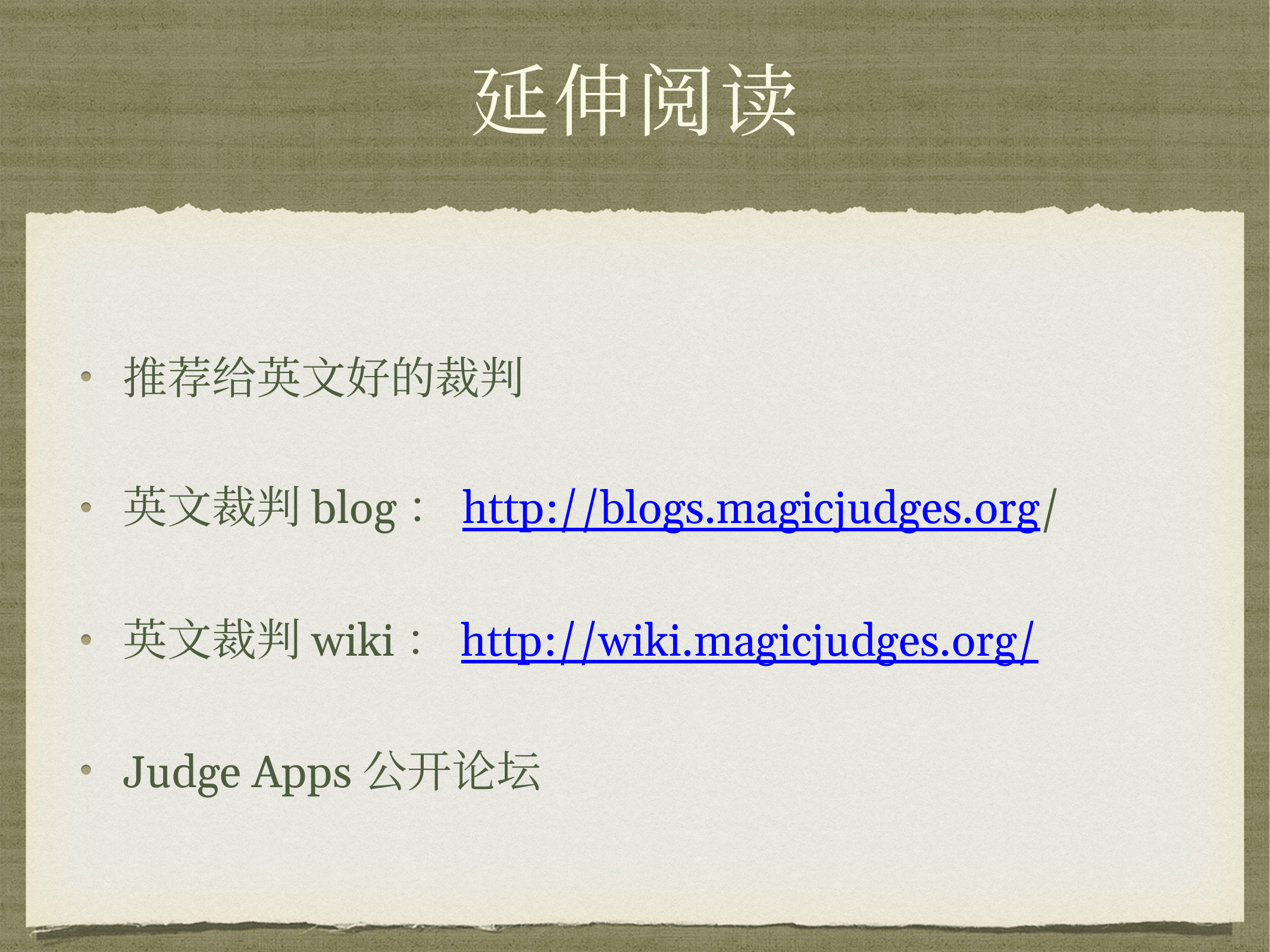

# 延伸阅读
推荐给英文好的裁判
英文裁判blog：http://blogs.magicjudges.org/
英文裁判wiki：http://wiki.magicjudges.org/
Judge Apps公开论坛